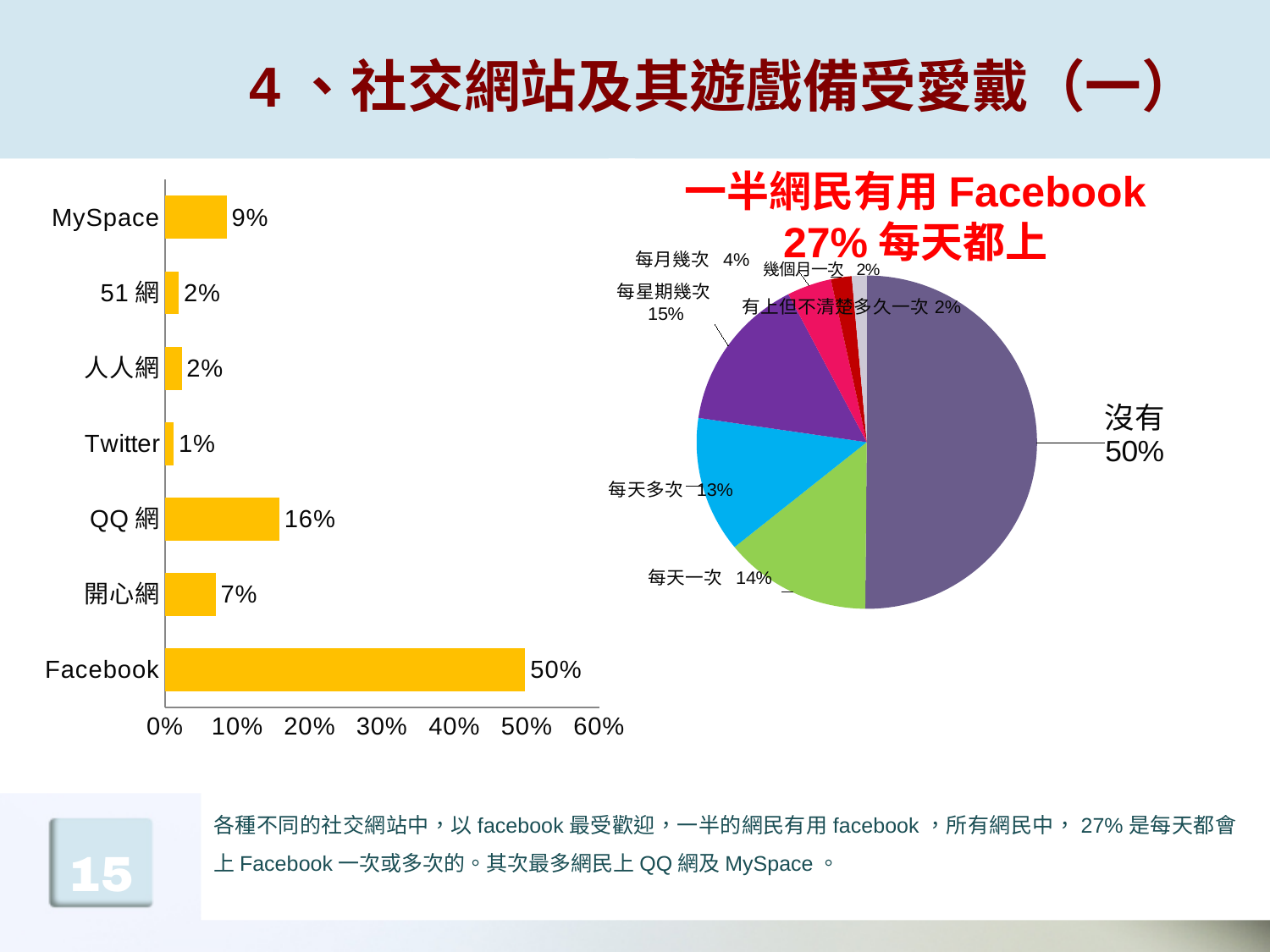

# 4、社交網站及其遊戲備受愛戴（一）

### Chart

| Category | 有 |
|---|---|
| Facebook | 0.49800000000000044 |
| 開心網 | 0.07000000000000003 |
| QQ網 | 0.15800000000000025 |
| Twitter | 0.012000000000000004 |
| 人人網 | 0.023000000000000007 |
| 51網 | 0.019000000000000027 |
| MySpace | 0.08500000000000003 |
一半網民有用Facebook
27%每天都上

[unsupported chart]

各種不同的社交網站中，以facebook最受歡迎，一半的網民有用facebook，所有網民中，27%是每天都會上Facebook一次或多次的。其次最多網民上QQ網及MySpace。
15